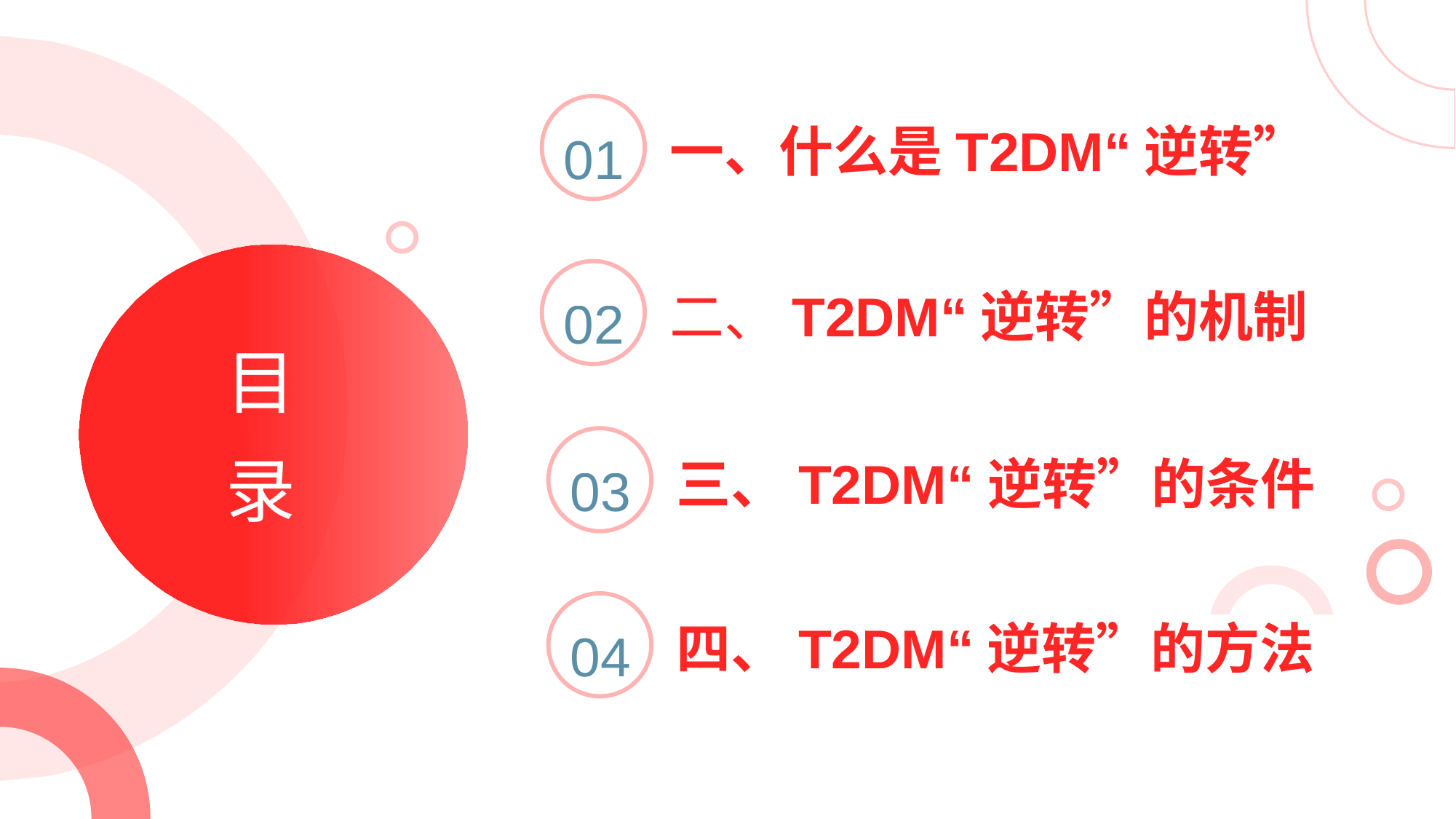

一、什么是T2DM“逆转”

01
二、T2DM“逆转”的机制

目
录
02
三、T2DM“逆转”的条件

03

四、T2DM“逆转”的方法

04